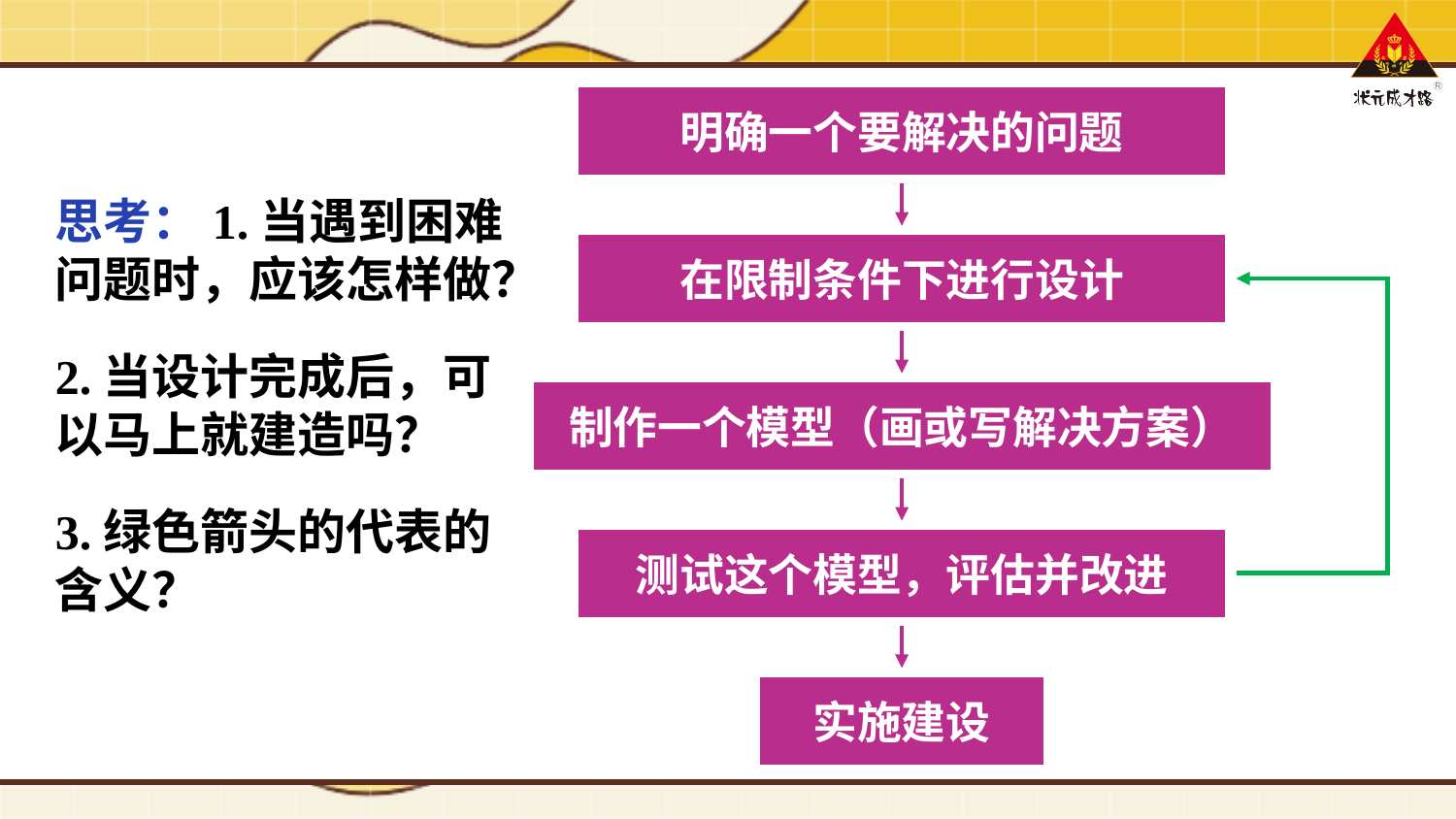

明确一个要解决的问题
思考：1.当遇到困难问题时，应该怎样做？
在限制条件下进行设计
2.当设计完成后，可以马上就建造吗？
制作一个模型（画或写解决方案）
3.绿色箭头的代表的含义？
测试这个模型，评估并改进
实施建设